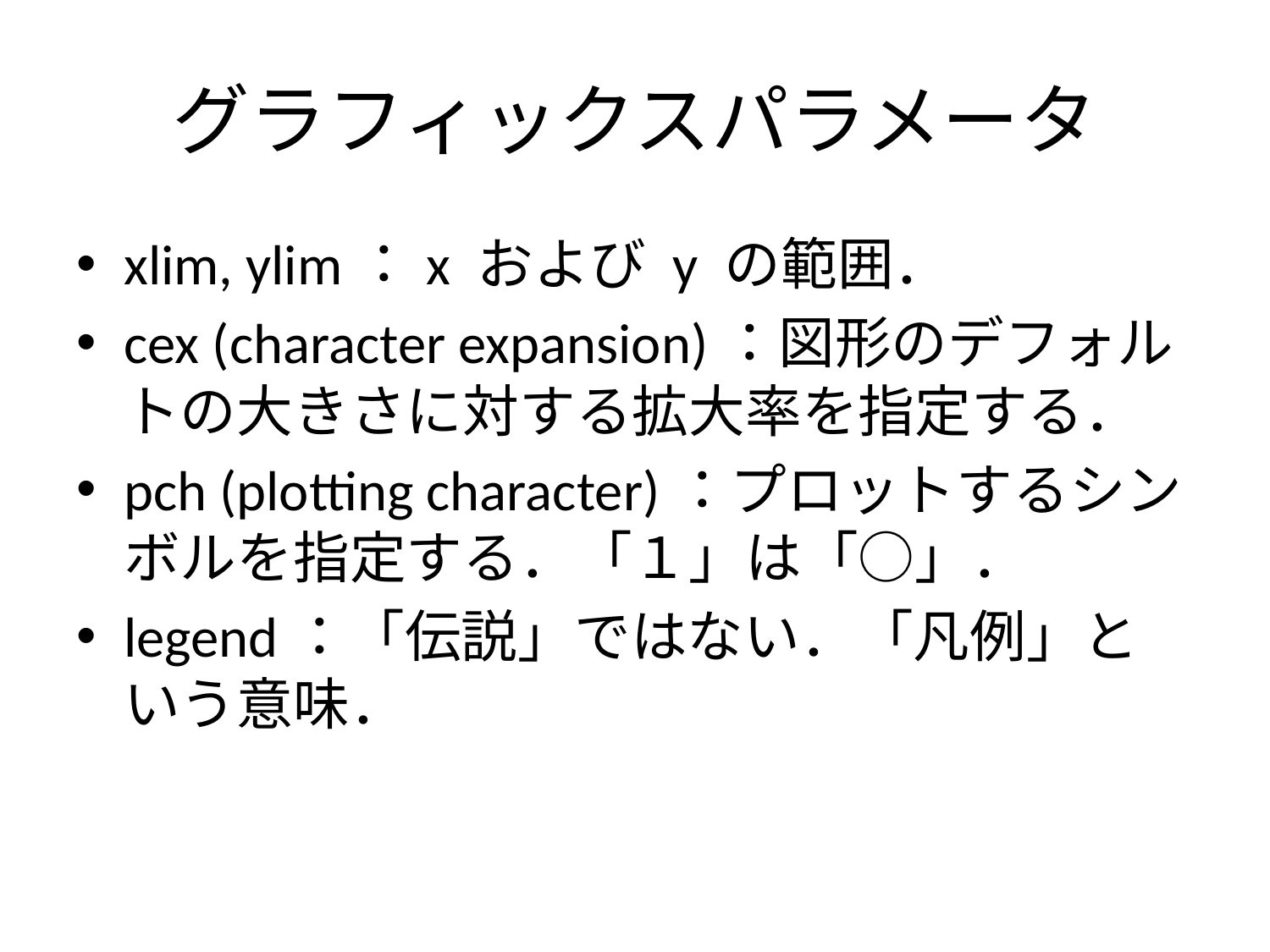

# グラフィックスパラメータ
xlim, ylim：x および y の範囲．
cex (character expansion)：図形のデフォルトの大きさに対する拡大率を指定する．
pch (plotting character)：プロットするシンボルを指定する．「１」は「○」．
legend：「伝説」ではない．「凡例」という意味．